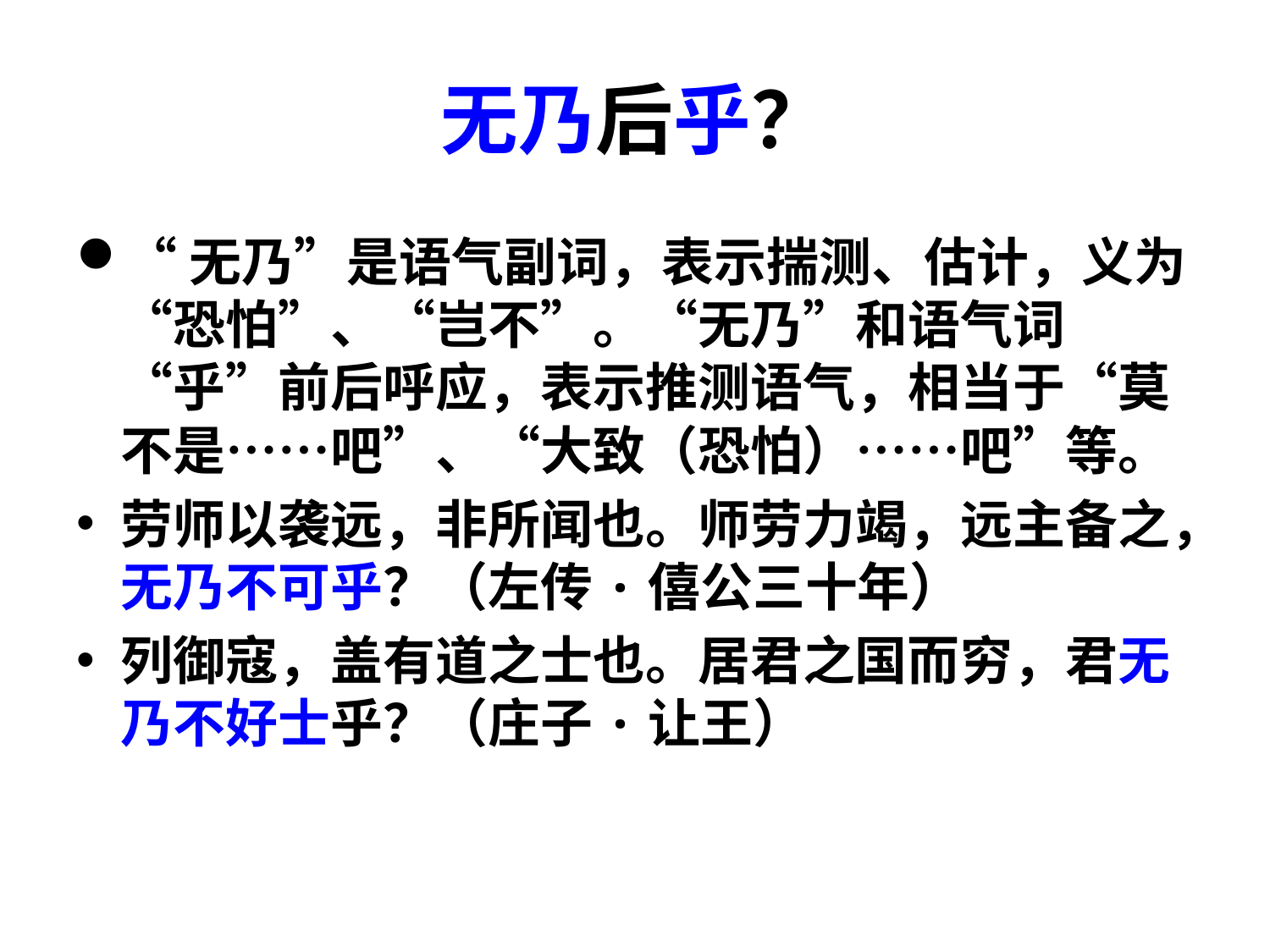

# 无乃后乎？
“无乃”是语气副词，表示揣测、估计，义为“恐怕”、“岂不”。“无乃”和语气词“乎”前后呼应，表示推测语气，相当于“莫不是……吧”、“大致（恐怕）……吧”等。
劳师以袭远，非所闻也。师劳力竭，远主备之，无乃不可乎？（左传·僖公三十年）
列御寇，盖有道之士也。居君之国而穷，君无乃不好士乎？（庄子·让王）